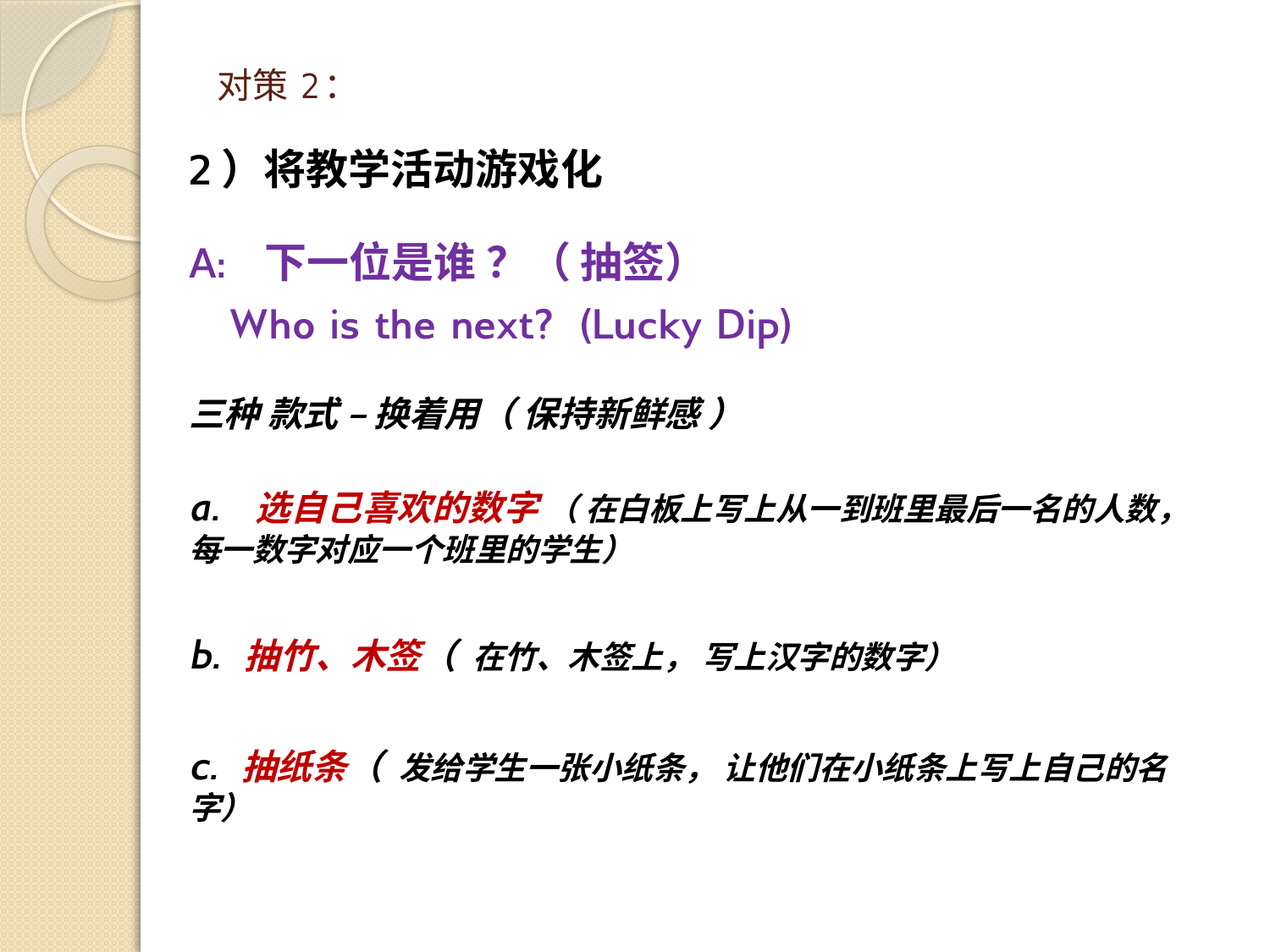

# 对策 2：
2）将教学活动游戏化

A:  下一位是谁 ？（ 抽签）
   Who is the next?  (Lucky Dip)

三种 款式 – 换着用（ 保持新鲜感 ）

a.  选自己喜欢的数字 （ 在白板上写上从一到班里最后一名的人数， 每一数字对应一个班里的学生）

b. 抽竹、木签（  在竹、木签上， 写上汉字的数字）

c. 抽纸条（  发给学生一张小纸条， 让他们在小纸条上写上自己的名字）